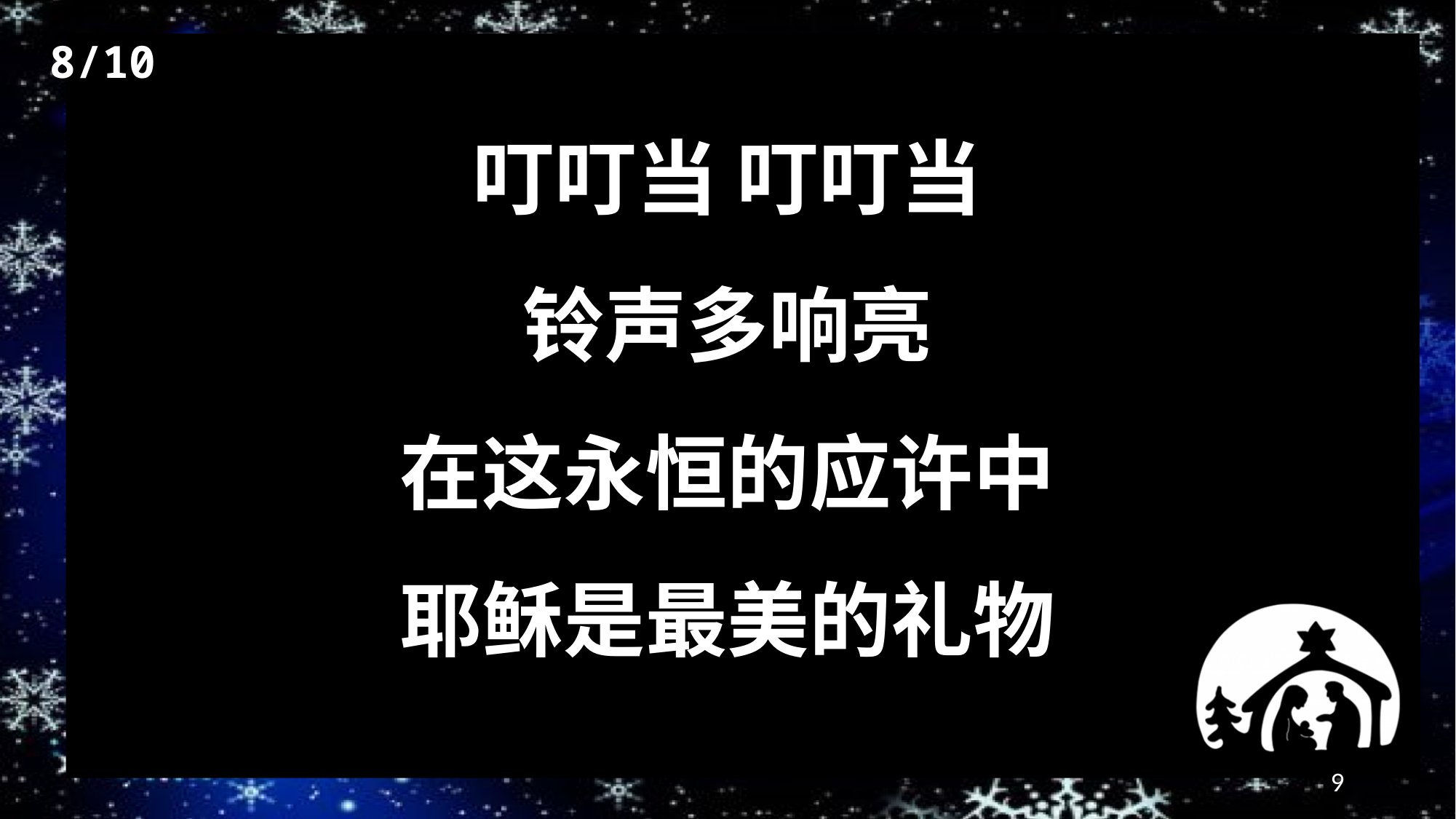

8/10
叮叮当 叮叮当
铃声多响亮
在这永恒的应许中
耶稣是最美的礼物
9